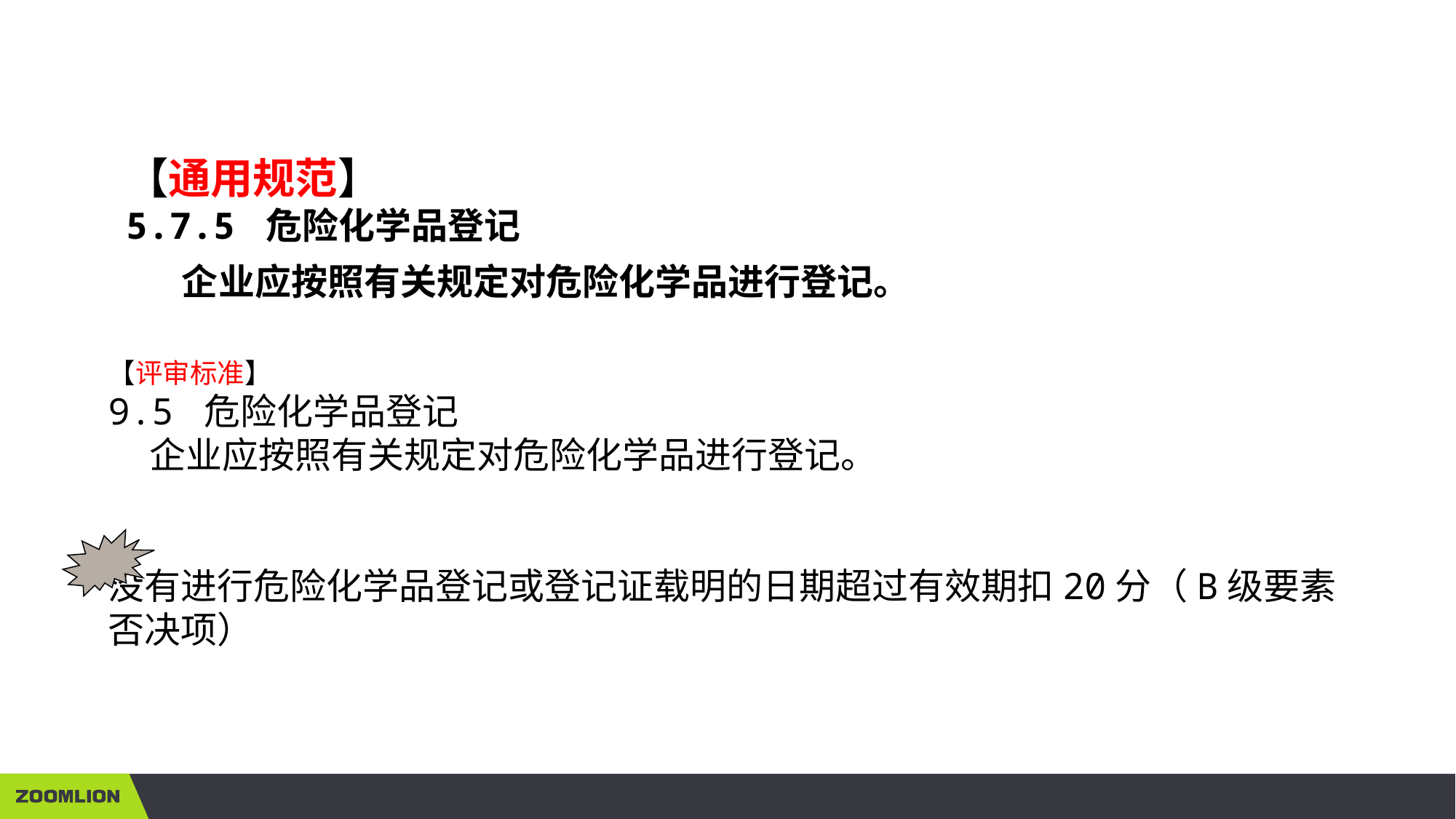

【通用规范】
5.7.5 危险化学品登记
    企业应按照有关规定对危险化学品进行登记。

【评审标准】
9.5 危险化学品登记
    企业应按照有关规定对危险化学品进行登记。

没有进行危险化学品登记或登记证载明的日期超过有效期扣20分（B级要素否决项）